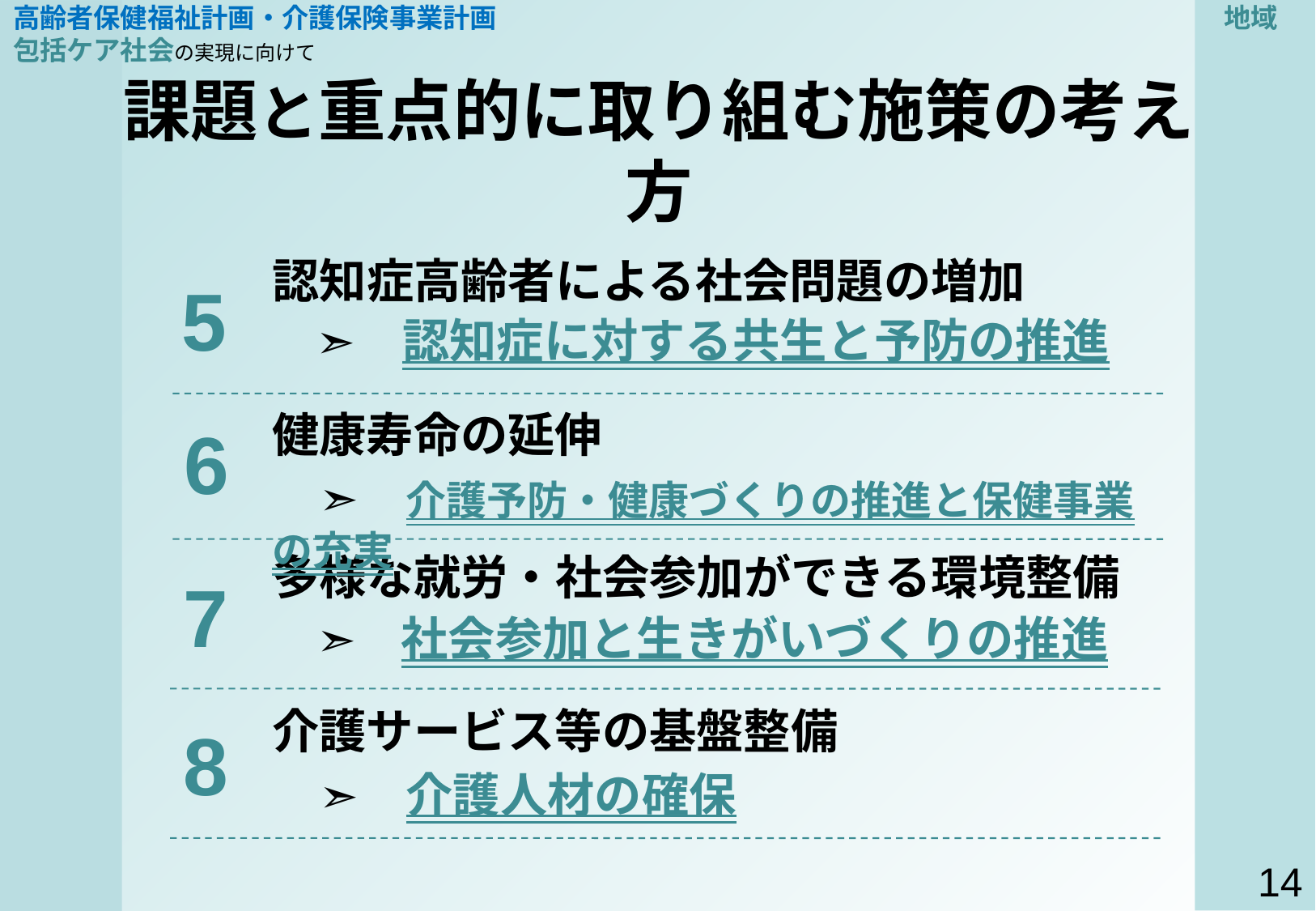

高齢者保健福祉計画・介護保険事業計画　　　　　　　　　　　　　　　　　　　　　　　　　　　地域包括ケア社会の実現に向けて

課題と重点的に取り組む施策の考え方
認知症高齢者による社会問題の増加
5
　➣　認知症に対する共生と予防の推進

健康寿命の延伸
6
　➣　介護予防・健康づくりの推進と保健事業の充実

多様な就労・社会参加ができる環境整備

7
　➣　社会参加と生きがいづくりの推進

介護サービス等の基盤整備
8
　➣　介護人材の確保

14